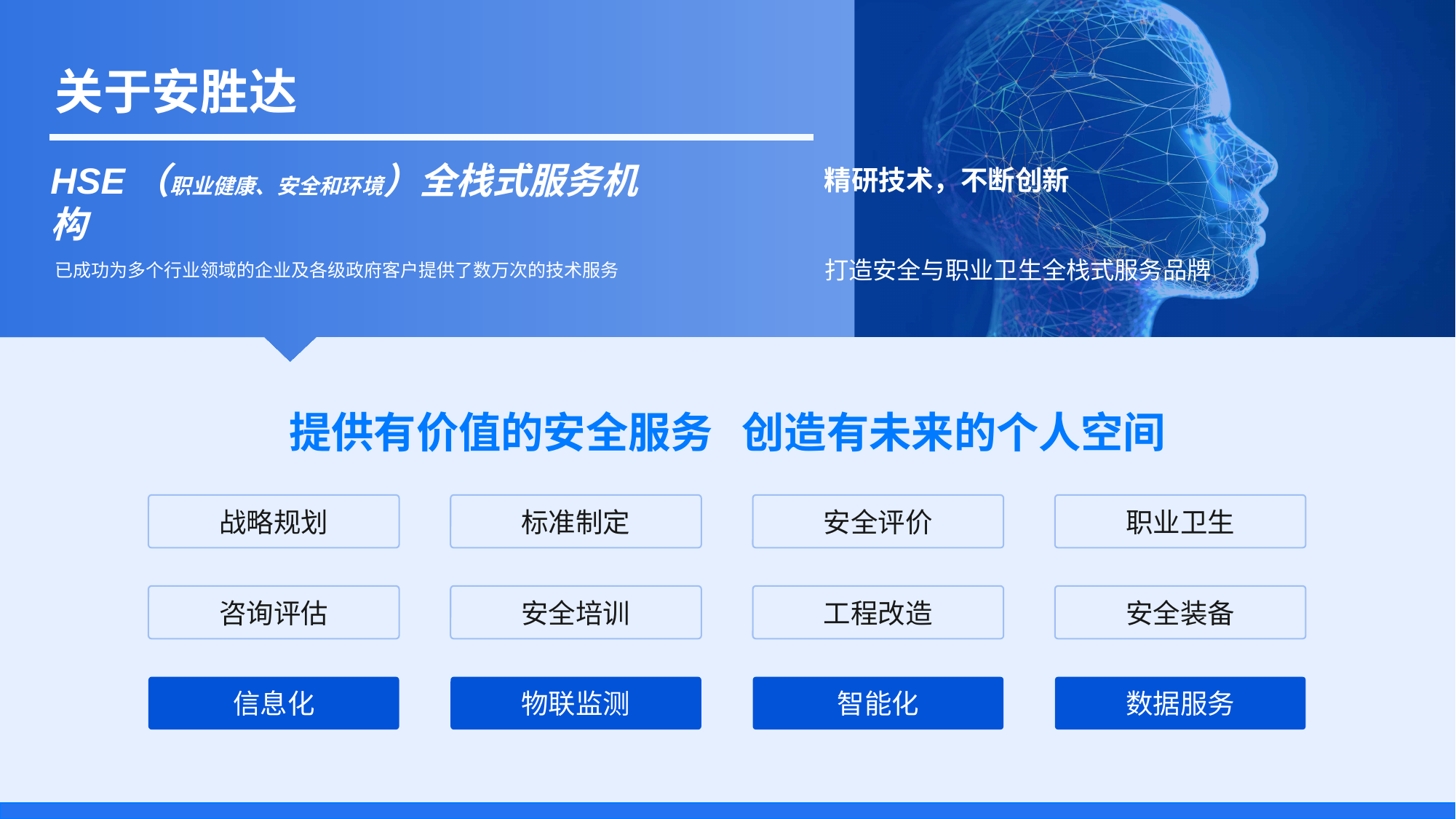

关于安胜达

HSE（职业健康、安全和环境）全栈式服务机构
精研技术，不断创新

打造安全与职业卫生全栈式服务品牌
已成功为多个行业领域的企业及各级政府客户提供了数万次的技术服务

数智化
解决方案
提供有价值的安全服务   创造有未来的个人空间
人员不齐
专业欠缺
信息不全
管理滞后
资源不明
响应缓慢
缺乏体系
管理杂乱
敷衍应付
缺乏闭环
内容繁杂
效率低下

战略规划
标准制定
安全评价
职业卫生
咨询评估
安全培训
工程改造
安全装备
信息化
物联监测
智能化
数据服务